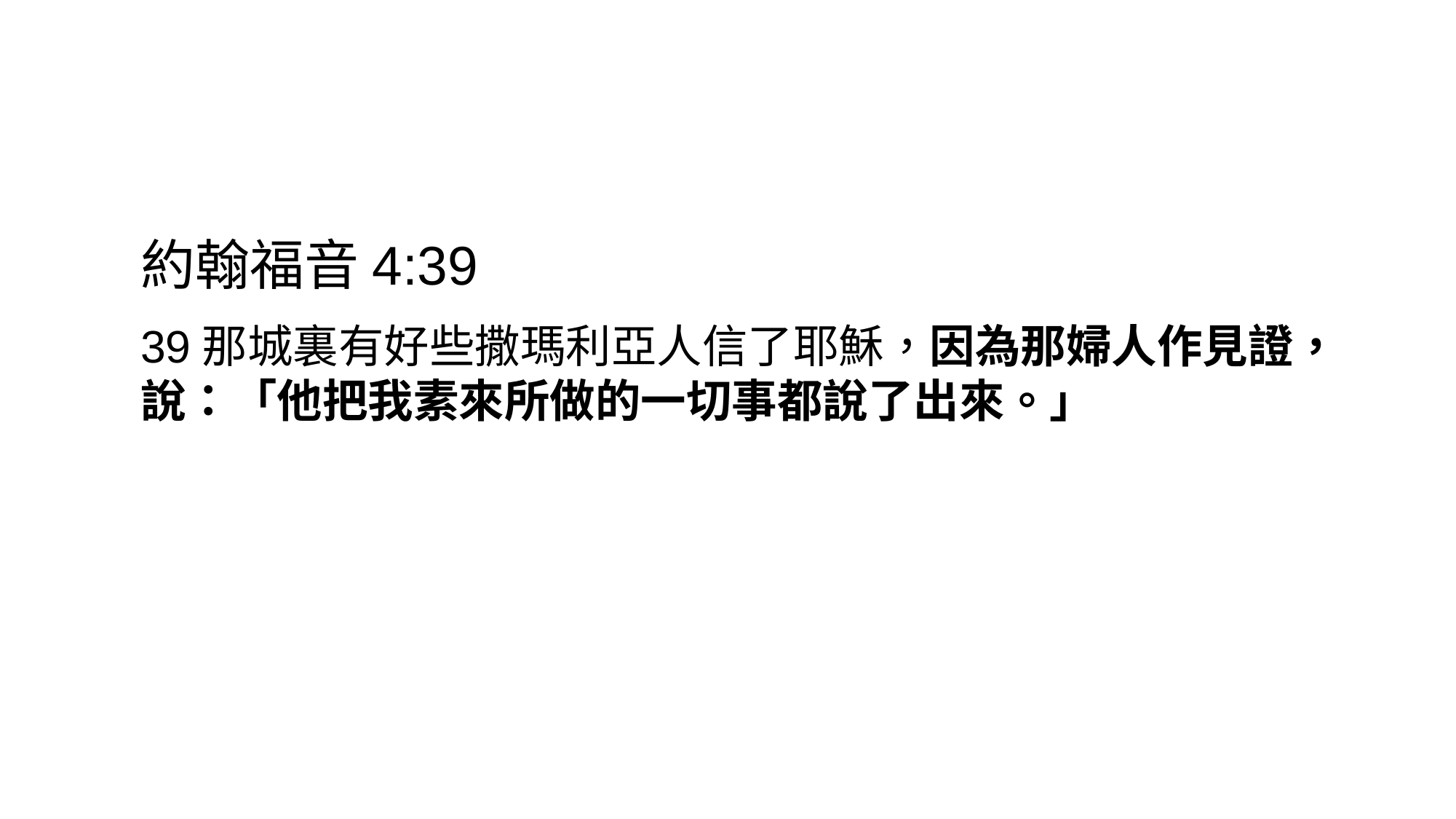

約翰福音4:39

39那城裏有好些撒瑪利亞人信了耶穌，因為那婦人作見證，說：「他把我素來所做的一切事都說了出來。」